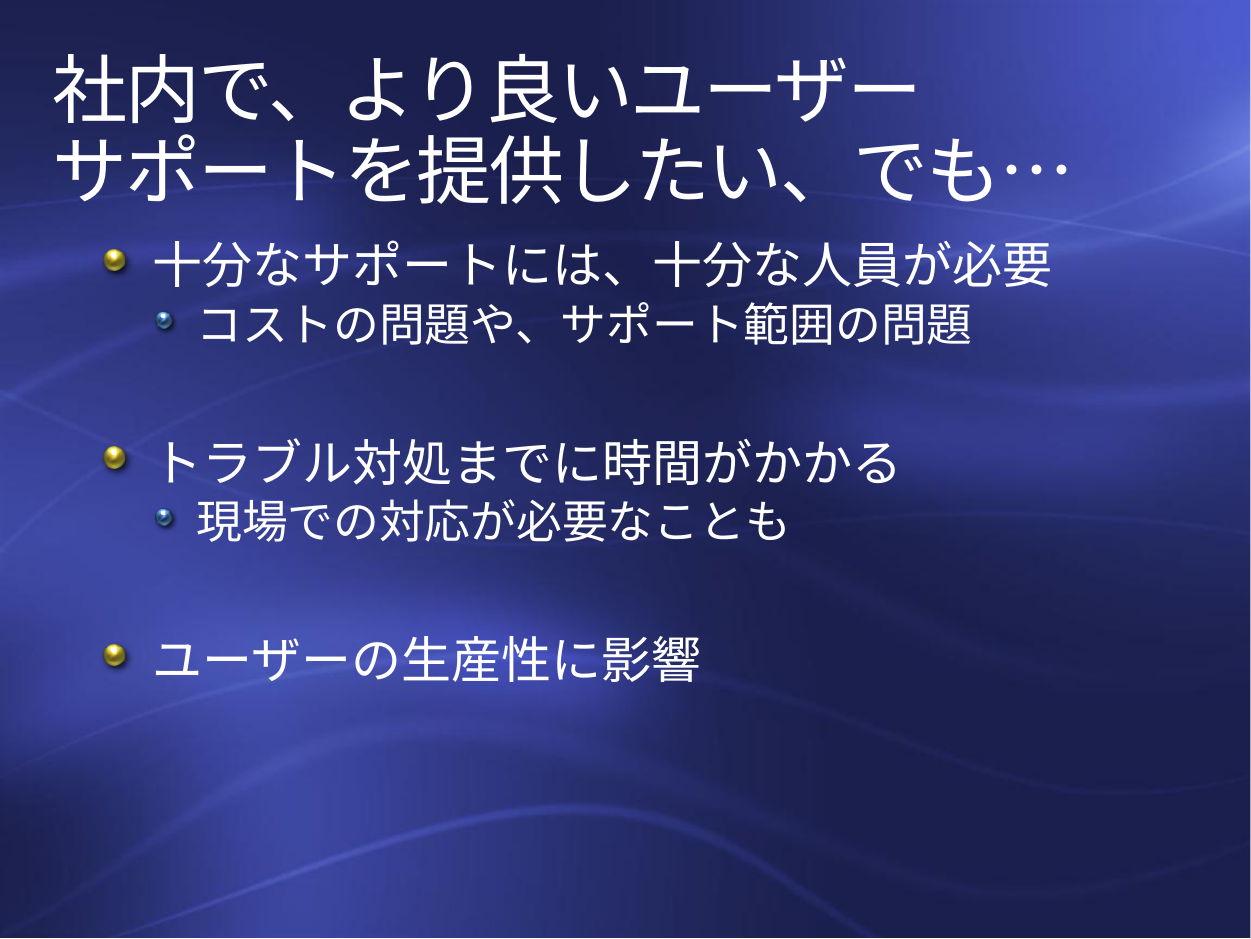

# 社内で、より良いユーザー サポートを提供したい、でも…
十分なサポートには、十分な人員が必要
コストの問題や、サポート範囲の問題

トラブル対処までに時間がかかる
現場での対応が必要なことも

ユーザーの生産性に影響